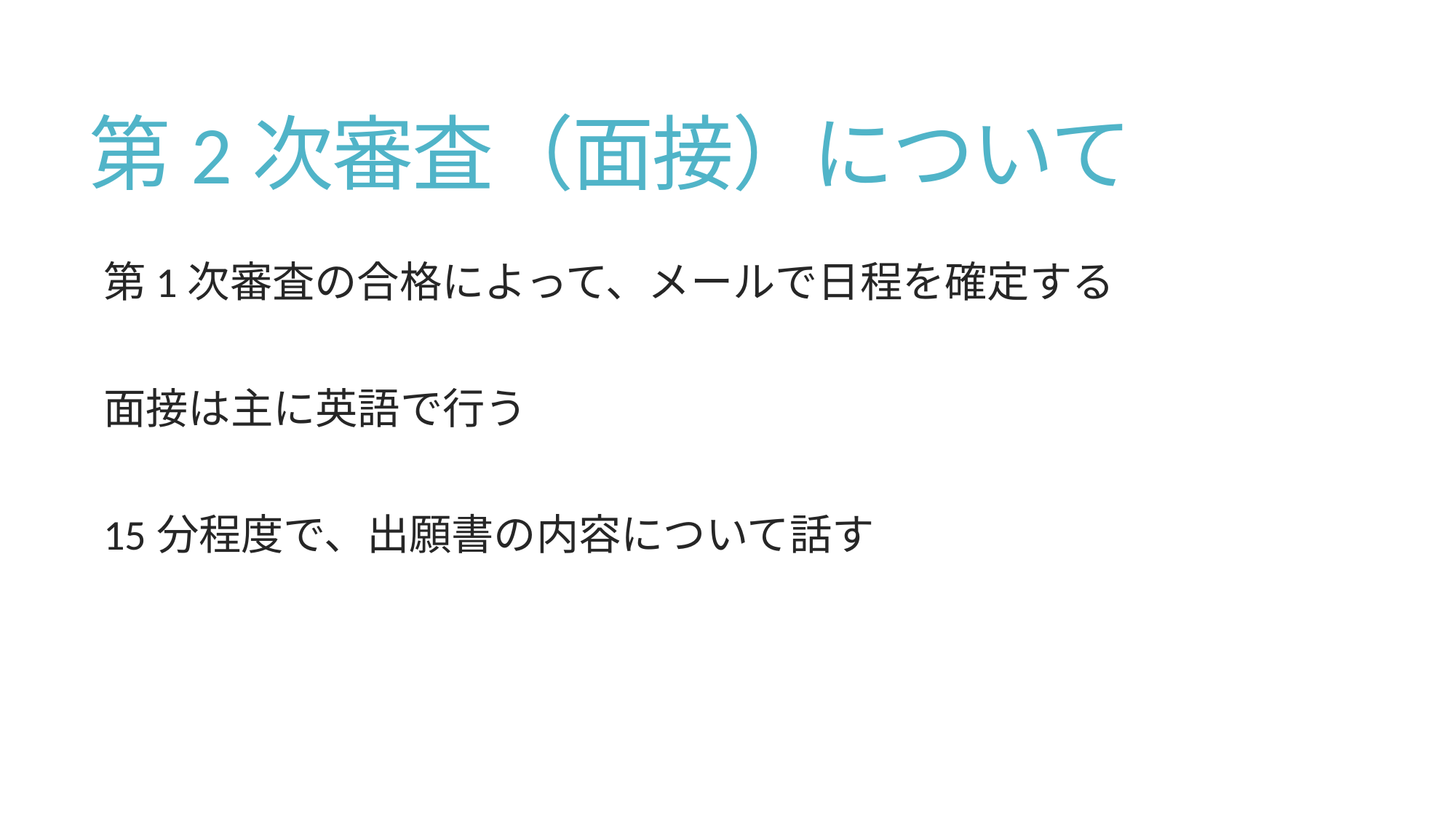

# 第2次審査（面接）について
第1次審査の合格によって、メールで日程を確定する

面接は主に英語で行う

15分程度で、出願書の内容について話す